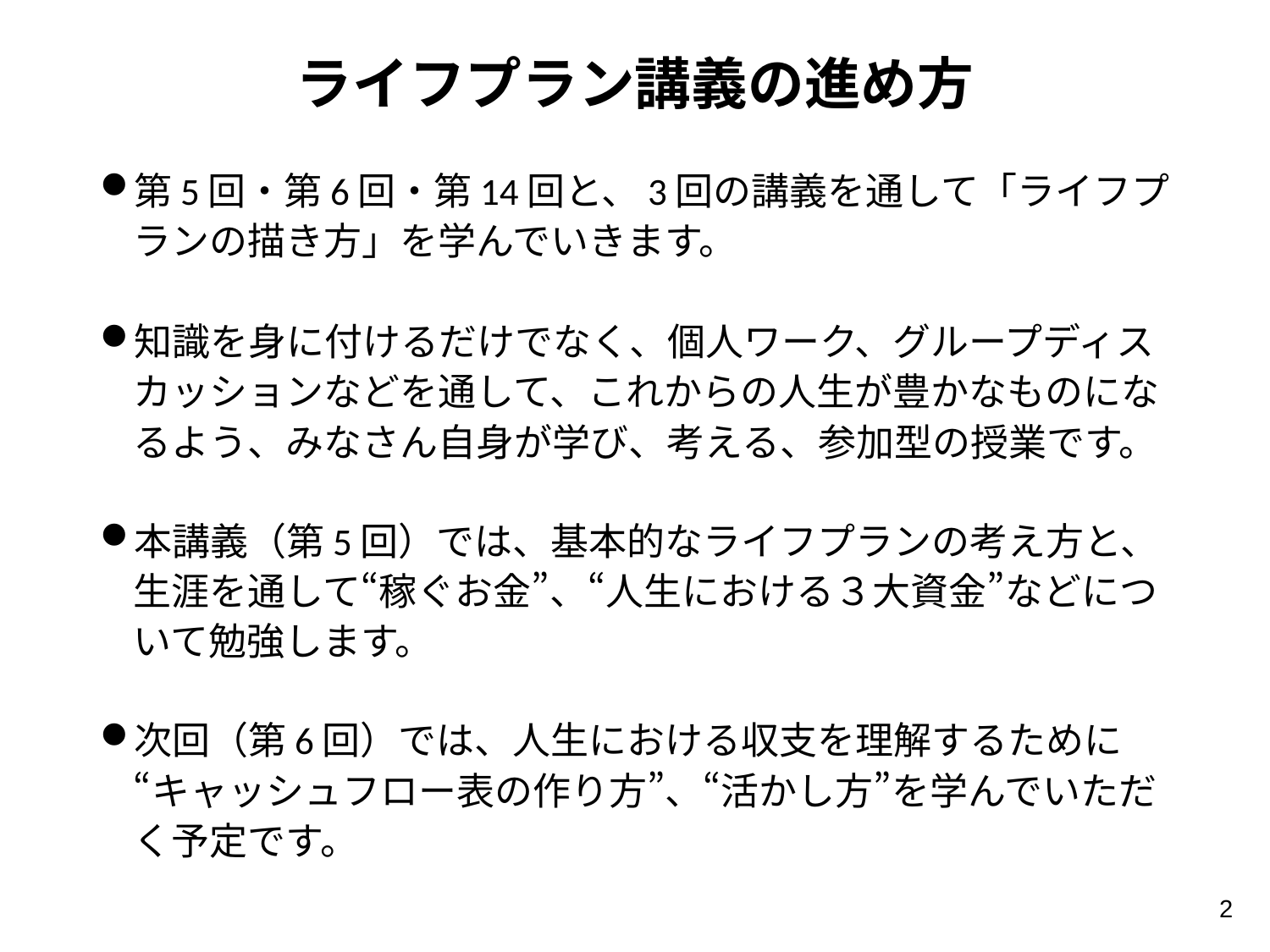

# ライフプラン講義の進め方
第5回・第6回・第14回と、3回の講義を通して「ライフプランの描き方」を学んでいきます。

知識を身に付けるだけでなく、個人ワーク、グループディスカッションなどを通して、これからの人生が豊かなものになるよう、みなさん自身が学び、考える、参加型の授業です。

本講義（第5回）では、基本的なライフプランの考え方と、生涯を通して“稼ぐお金”、“人生における３大資金”などについて勉強します。

次回（第6回）では、人生における収支を理解するために“キャッシュフロー表の作り方”、“活かし方”を学んでいただく予定です。
2